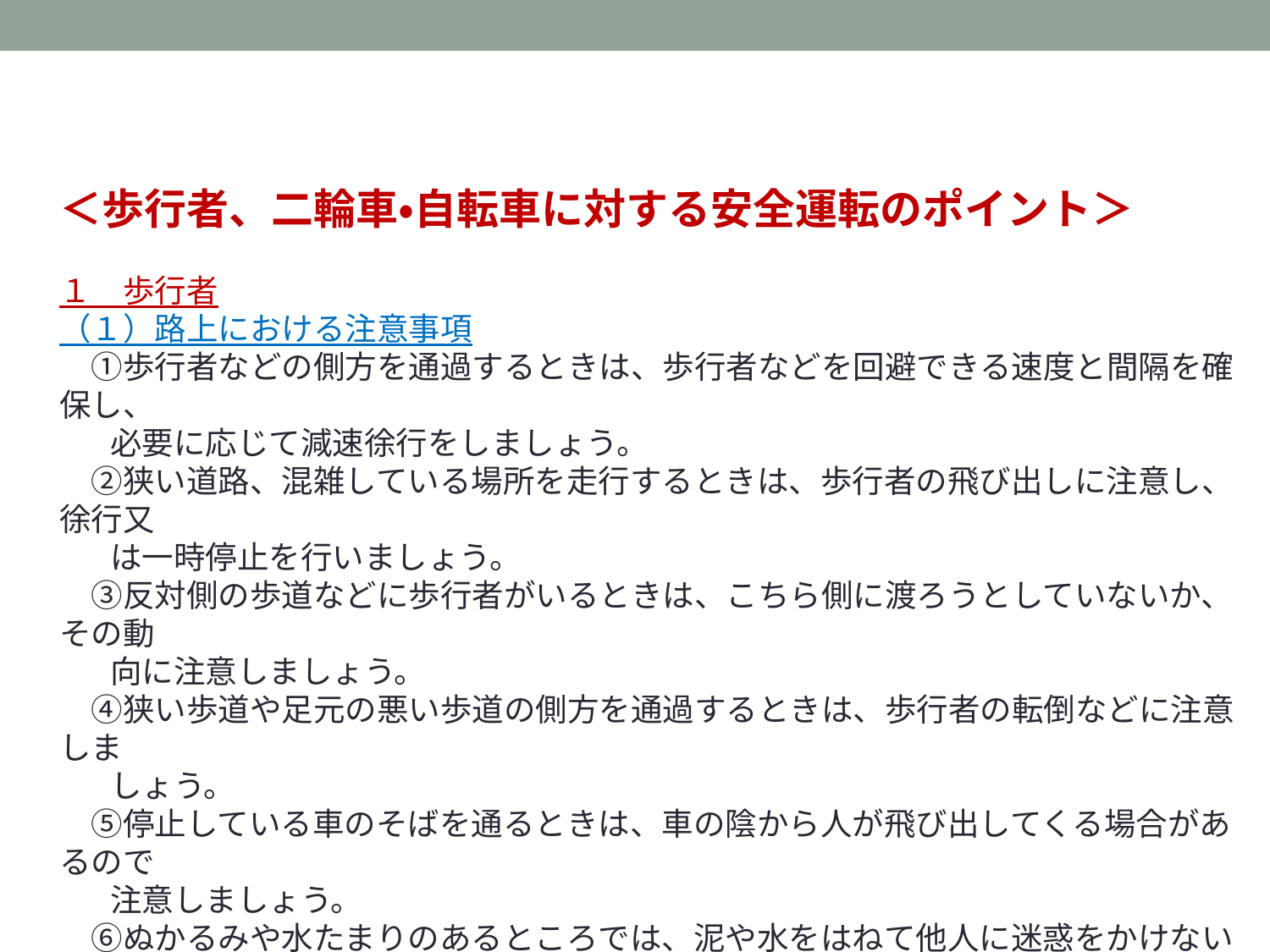

＜歩行者、二輪車・自転車に対する安全運転のポイント＞

１　歩行者
（１）路上における注意事項
　①歩行者などの側方を通過するときは、歩行者などを回避できる速度と間隔を確保し、
      必要に応じて減速徐行をしましょう。
　②狭い道路、混雑している場所を走行するときは、歩行者の飛び出しに注意し、徐行又
      は一時停止を行いましょう。
　③反対側の歩道などに歩行者がいるときは、こちら側に渡ろうとしていないか、その動
      向に注意しましょう。
　④狭い歩道や足元の悪い歩道の側方を通過するときは、歩行者の転倒などに注意しま
      しょう。
　⑤停止している車のそばを通るときは、車の陰から人が飛び出してくる場合があるので
      注意しましょう。
　⑥ぬかるみや水たまりのあるところでは、泥や水をはねて他人に迷惑をかけないように
      徐行するなどの注意をして通りましょう。